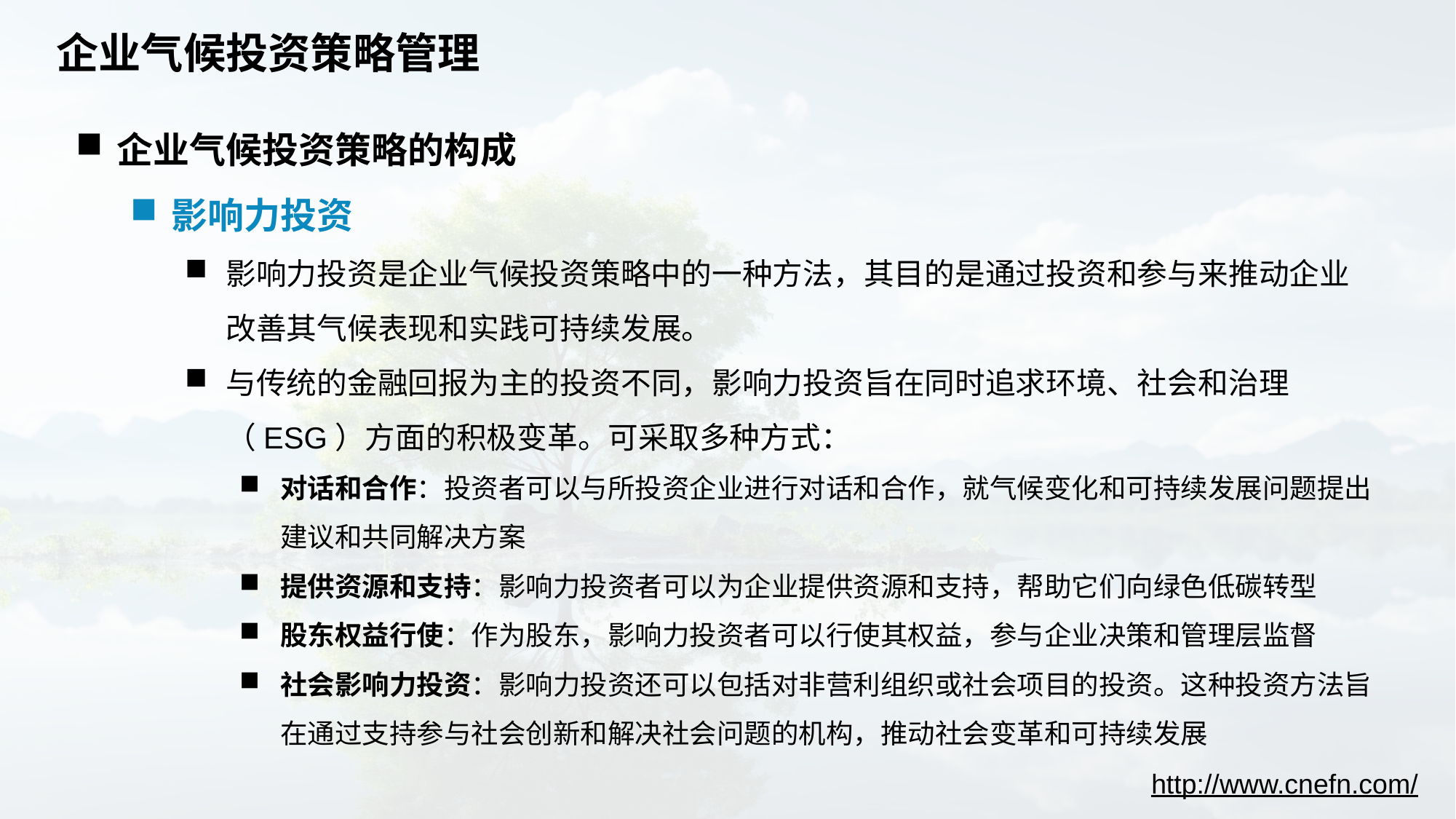

# 企业气候投资策略管理
企业气候投资策略的构成
影响力投资
影响力投资是企业气候投资策略中的一种方法，其目的是通过投资和参与来推动企业改善其气候表现和实践可持续发展。
与传统的金融回报为主的投资不同，影响力投资旨在同时追求环境、社会和治理（ESG）方面的积极变革。可采取多种方式：
对话和合作：投资者可以与所投资企业进行对话和合作，就气候变化和可持续发展问题提出建议和共同解决方案
提供资源和支持：影响力投资者可以为企业提供资源和支持，帮助它们向绿色低碳转型
股东权益行使：作为股东，影响力投资者可以行使其权益，参与企业决策和管理层监督
社会影响力投资：影响力投资还可以包括对非营利组织或社会项目的投资。这种投资方法旨在通过支持参与社会创新和解决社会问题的机构，推动社会变革和可持续发展